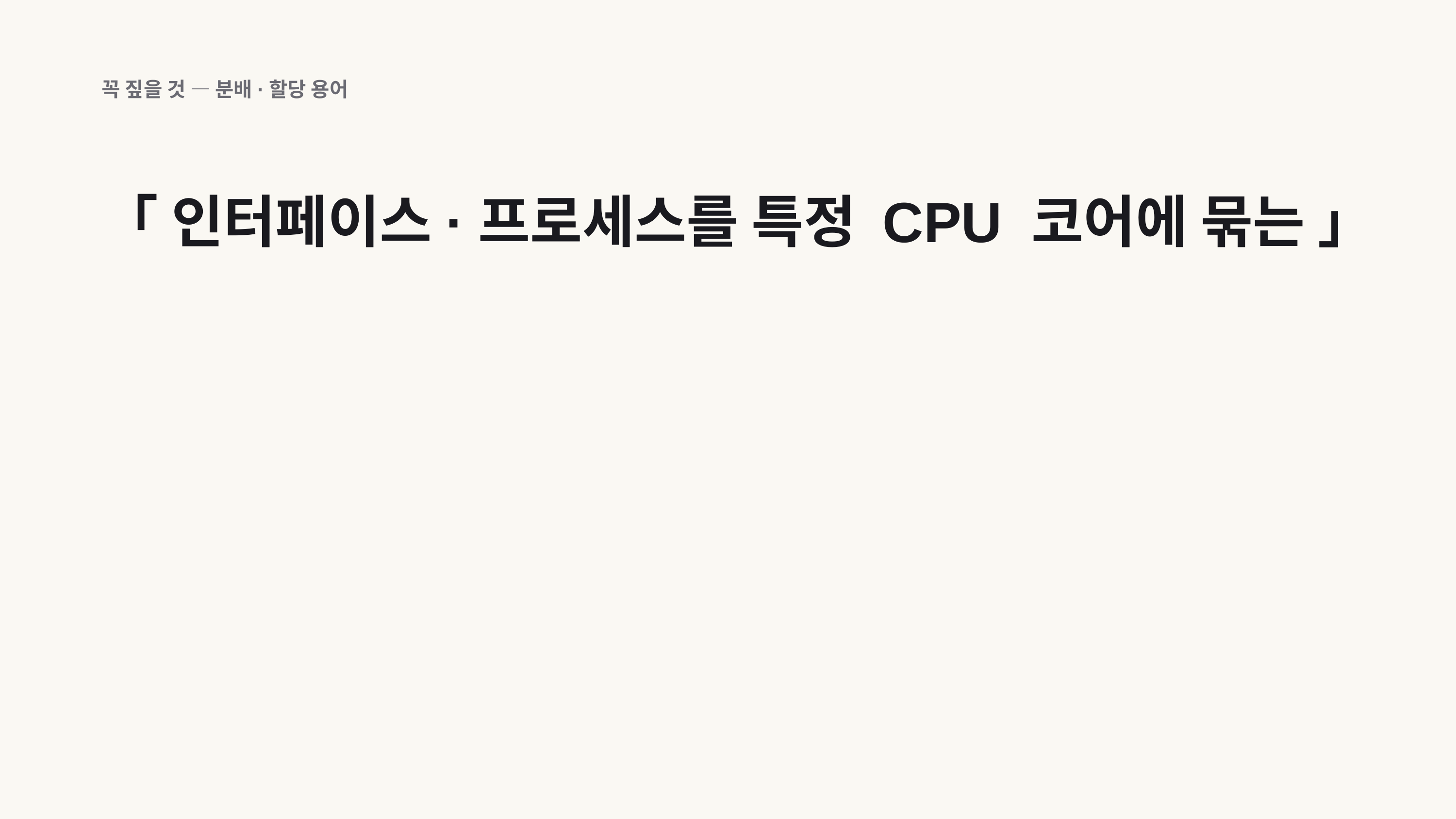

꼭 짚을 것 — 분배·할당 용어
「 인터페이스·프로세스를 특정 CPU 코어에 묶는 」